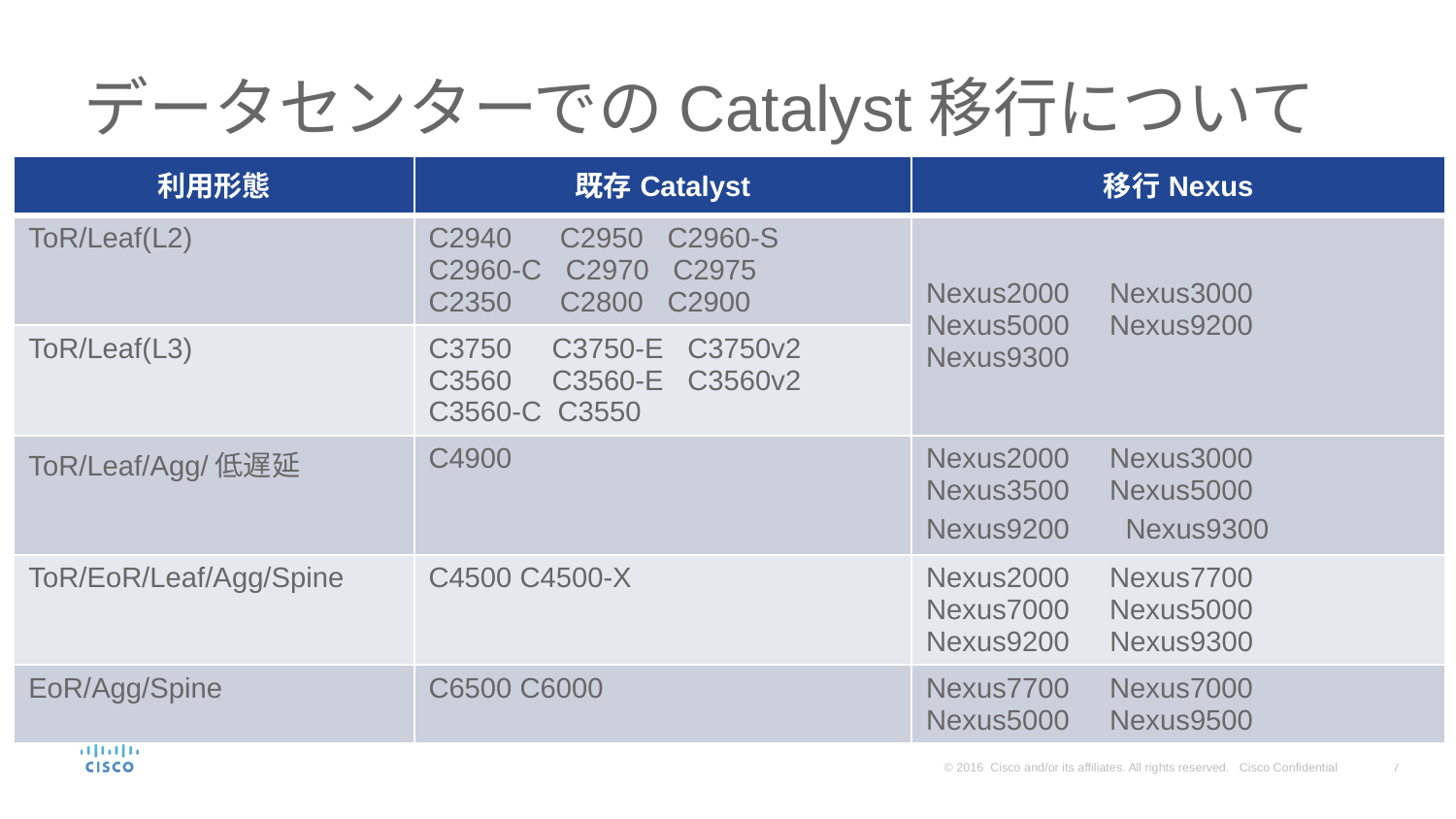

# データセンターでのCatalyst移行について
| 利用形態 | 既存Catalyst | 移行Nexus |
| --- | --- | --- |
| ToR/Leaf(L2) | C2940 C2950 C2960-S C2960-C C2970 C2975 C2350 C2800 C2900 | Nexus2000 Nexus3000 Nexus5000 Nexus9200 Nexus9300 |
| ToR/Leaf(L3) | C3750 C3750-E C3750v2 C3560 C3560-E C3560v2 C3560-C C3550 |  |
| ToR/Leaf/Agg/低遅延 | C4900 | Nexus2000 Nexus3000 Nexus3500 Nexus5000 Nexus9200　 Nexus9300 |
| ToR/EoR/Leaf/Agg/Spine | C4500 C4500-X | Nexus2000 Nexus7700 Nexus7000 Nexus5000 Nexus9200 Nexus9300 |
| EoR/Agg/Spine | C6500 C6000 | Nexus7700 Nexus7000 Nexus5000 Nexus9500 |